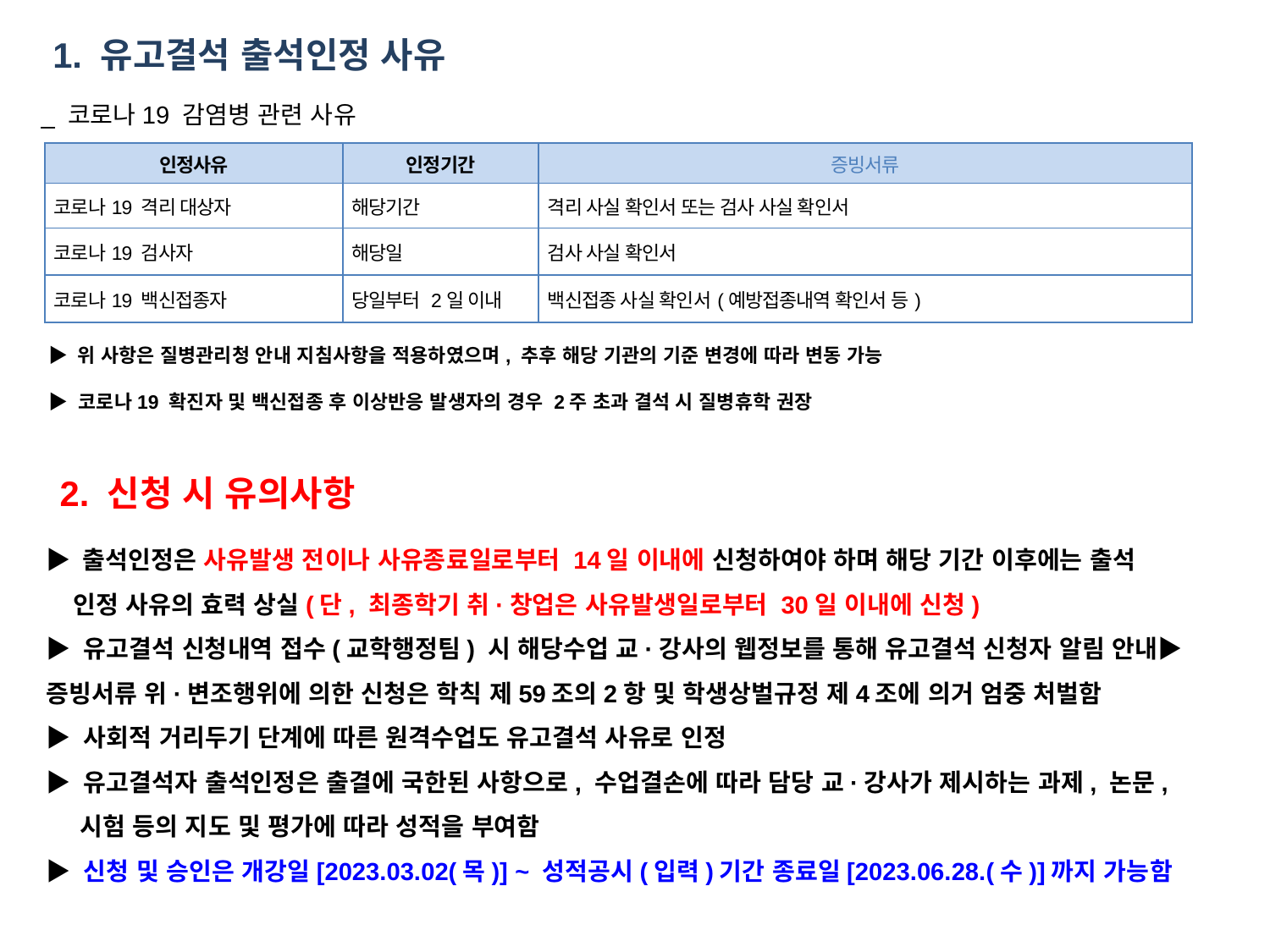

1. 유고결석 출석인정 사유
_ 코로나19 감염병 관련 사유
| 인정사유 | 인정기간 | 증빙서류 |
| --- | --- | --- |
| 코로나19 격리 대상자 | 해당기간 | 격리 사실 확인서 또는 검사 사실 확인서 |
| 코로나19 검사자 | 해당일 | 검사 사실 확인서 |
| 코로나19 백신접종자 | 당일부터 2일 이내 | 백신접종 사실 확인서(예방접종내역 확인서 등) |
▶ 위 사항은 질병관리청 안내 지침사항을 적용하였으며, 추후 해당 기관의 기준 변경에 따라 변동 가능

▶ 코로나19 확진자 및 백신접종 후 이상반응 발생자의 경우 2주 초과 결석 시 질병휴학 권장
2. 신청 시 유의사항
▶ 출석인정은 사유발생 전이나 사유종료일로부터 14일 이내에 신청하여야 하며 해당 기간 이후에는 출석
   인정 사유의 효력 상실(단, 최종학기 취·창업은 사유발생일로부터 30일 이내에 신청)
▶ 유고결석 신청내역 접수(교학행정팀) 시 해당수업 교·강사의 웹정보를 통해 유고결석 신청자 알림 안내▶ 증빙서류 위·변조행위에 의한 신청은 학칙 제59조의2항 및 학생상벌규정 제4조에 의거 엄중 처벌함
▶ 사회적 거리두기 단계에 따른 원격수업도 유고결석 사유로 인정
▶ 유고결석자 출석인정은 출결에 국한된 사항으로, 수업결손에 따라 담당 교·강사가 제시하는 과제, 논문,
    시험 등의 지도 및 평가에 따라 성적을 부여함
▶ 신청 및 승인은 개강일[2023.03.02(목)] ~ 성적공시(입력)기간 종료일[2023.06.28.(수)]까지 가능함